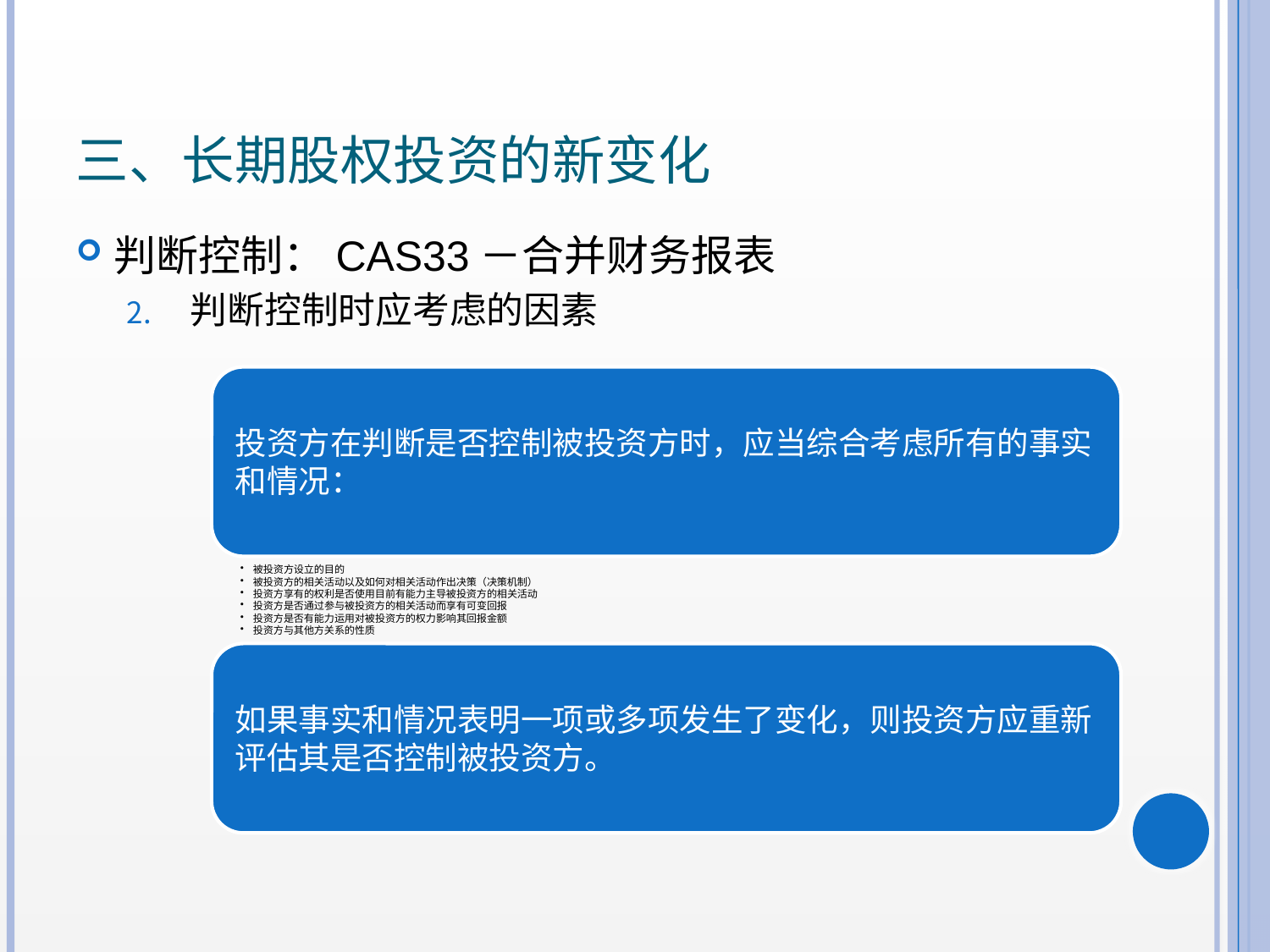

# 三、长期股权投资的新变化
判断控制：CAS33－合并财务报表
判断控制时应考虑的因素
投资方在判断是否控制被投资方时，应当综合考虑所有的事实和情况：
被投资方设立的目的
如果事实和情况表明一项或多项发生了变化，则投资方应重新评估其是否控制被投资方。
被投资方的相关活动以及如何对相关活动作出决策（决策机制）
投资方享有的权利是否使用目前有能力主导被投资方的相关活动
投资方是否通过参与被投资方的相关活动而享有可变回报
投资方是否有能力运用对被投资方的权力影响其回报金额
投资方与其他方关系的性质